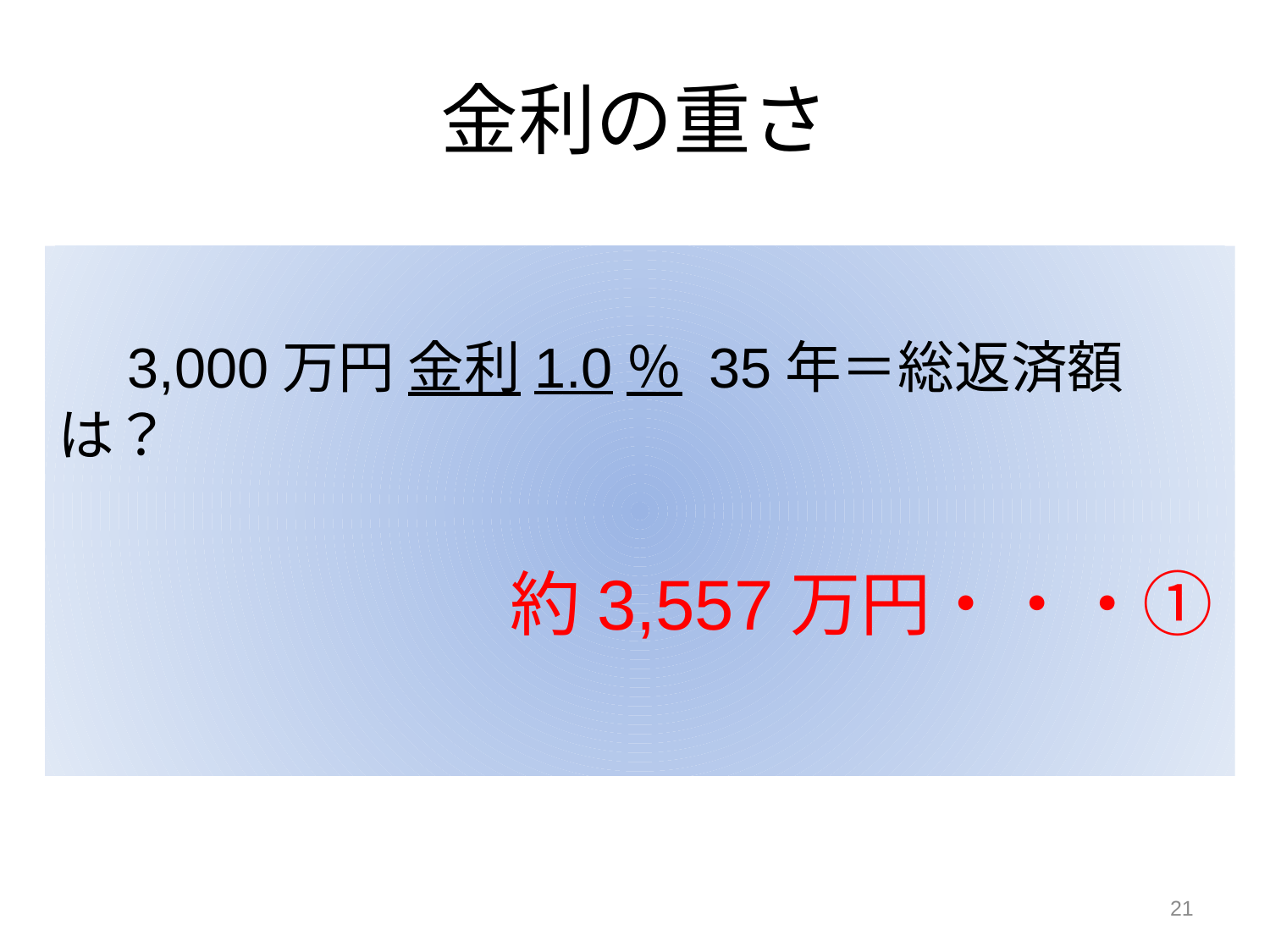

# 金利の重さ

　3,000万円 金利1.0％ 35年＝総返済額は？

　　　　　　　　約3,557万円・・・①
21